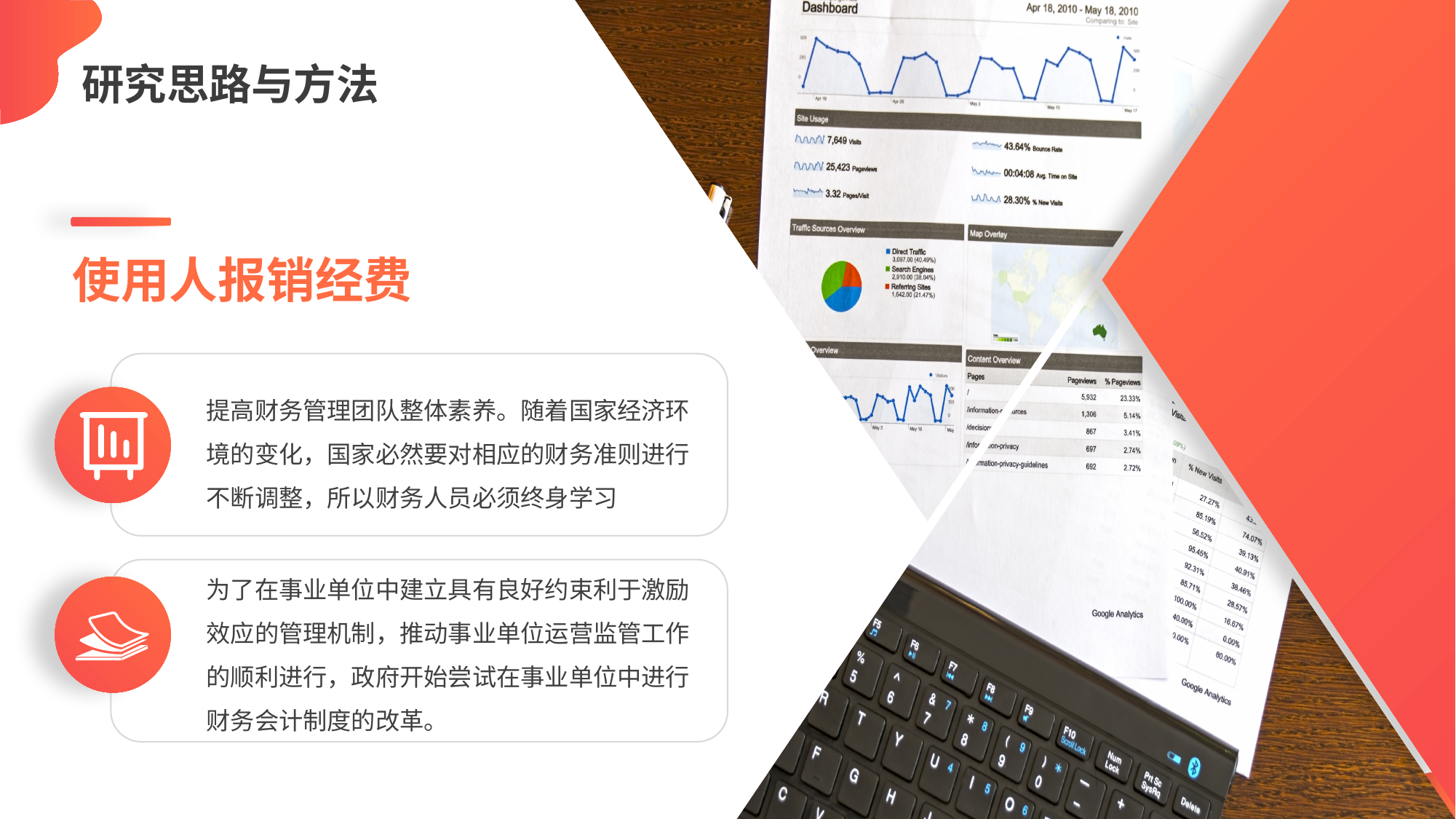

研究思路与方法
使用人报销经费

提高财务管理团队整体素养。随着国家经济环境的变化，国家必然要对相应的财务准则进行不断调整，所以财务人员必须终身学习

为了在事业单位中建立具有良好约束利于激励效应的管理机制，推动事业单位运营监管工作的顺利进行，政府开始尝试在事业单位中进行财务会计制度的改革。